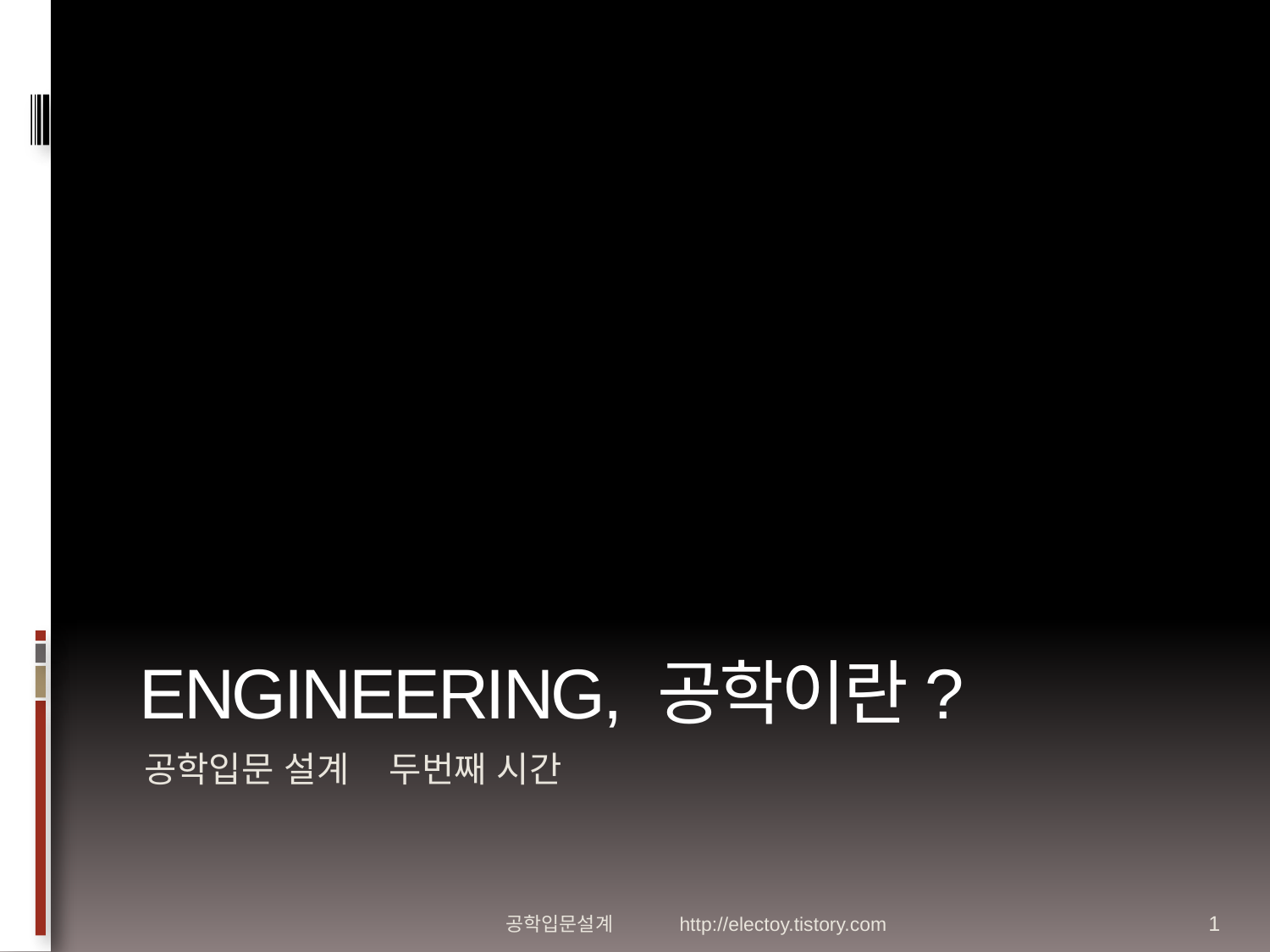

# Engineering, 공학이란?
공학입문 설계    두번째 시간
공학입문설계          http://electoy.tistory.com
1